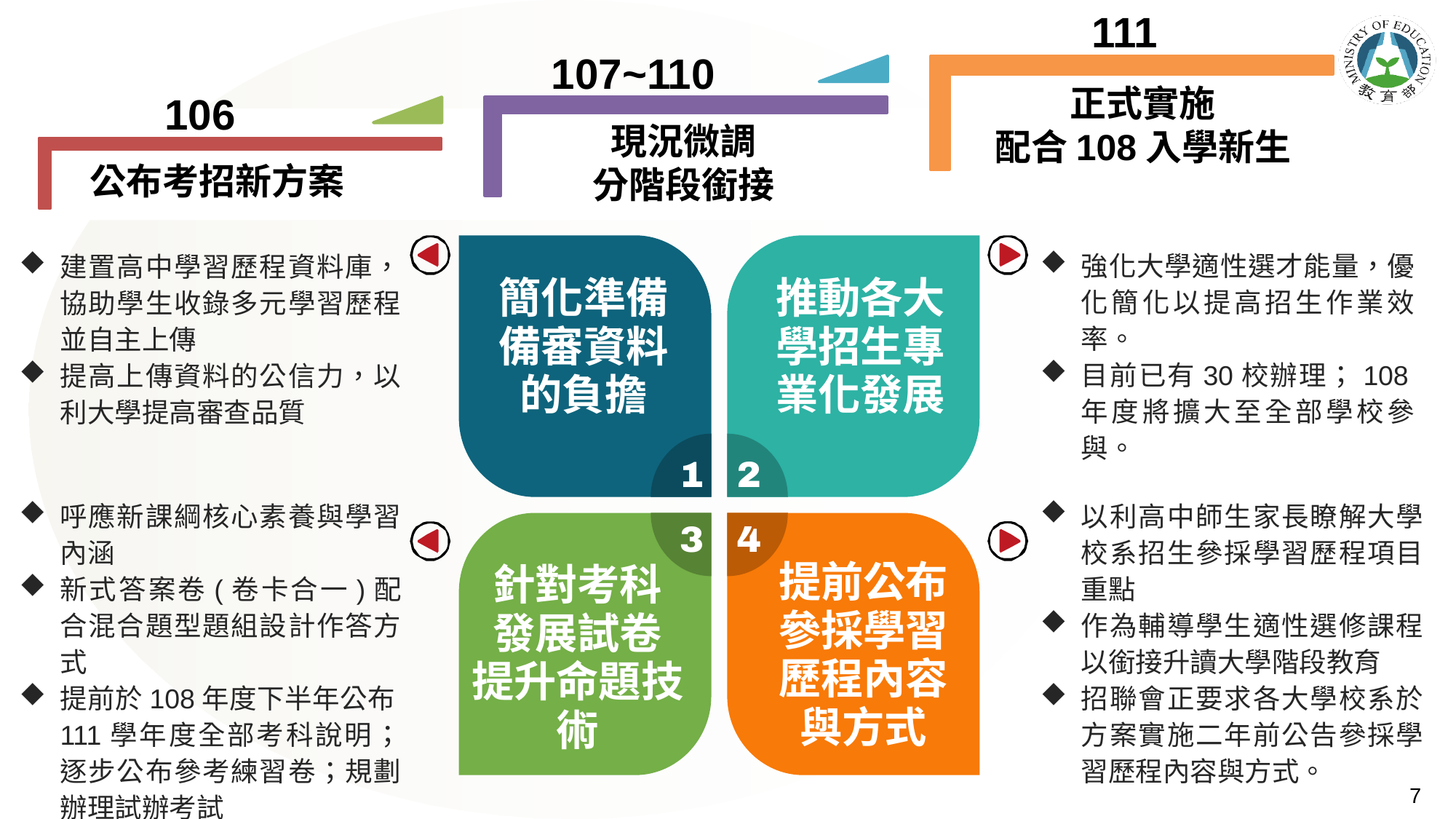

111
107~110

正式實施
配合108入學新生

現況微調
分階段銜接
公布考招新方案
106

強化大學適性選才能量，優化簡化以提高招生作業效率。
目前已有30校辦理；108年度將擴大至全部學校參與。
建置高中學習歷程資料庫，協助學生收錄多元學習歷程並自主上傳
提高上傳資料的公信力，以利大學提高審查品質
簡化準備備審資料的負擔
推動各大學招生專業化發展

1
2
以利高中師生家長瞭解大學校系招生參採學習歷程項目重點
作為輔導學生適性選修課程以銜接升讀大學階段教育
招聯會正要求各大學校系於方案實施二年前公告參採學習歷程內容與方式。
呼應新課綱核心素養與學習內涵
新式答案卷(卷卡合一)配合混合題型題組設計作答方式
提前於108年度下半年公布111學年度全部考科說明；逐步公布參考練習卷；規劃辦理試辦考試

3
4
提前公布參採學習歷程內容與方式
針對考科
發展試卷
提升命題技術

              7
（一）簡化準備備審資料的負擔：建置高中學習歷程資料庫，協助學生收錄多元學習歷程並自主上傳，同時提高上傳資料的公信力，以利大學提高審查品質。
（二）推動各大學招生專業化發展：提高大學適性選才能量，優化簡化甄選措施提高招生作業效率。目前已有30校辦理；108年度將擴大至全部學校參與。
（三）針對考科發展試卷架構並提升命題技術：補助大考中心呼應新課綱核心素養與學習內涵，，且配合考招新制銜接期程，將提前於108年度下半年公布111學年度全部考科說明，且規劃109及110年辦理全國性新制考試全流程預試。
（四）提前公布參採學習歷程內容與方式：為利高中師生家長瞭解108新課綱架構下大學校系招生參採學習歷程項目重點，作為輔導學生適性選修課程以銜接升讀大學階段教育，請招聯會應促各大學校系於方案實施二年前參採學習歷程內容與方式。